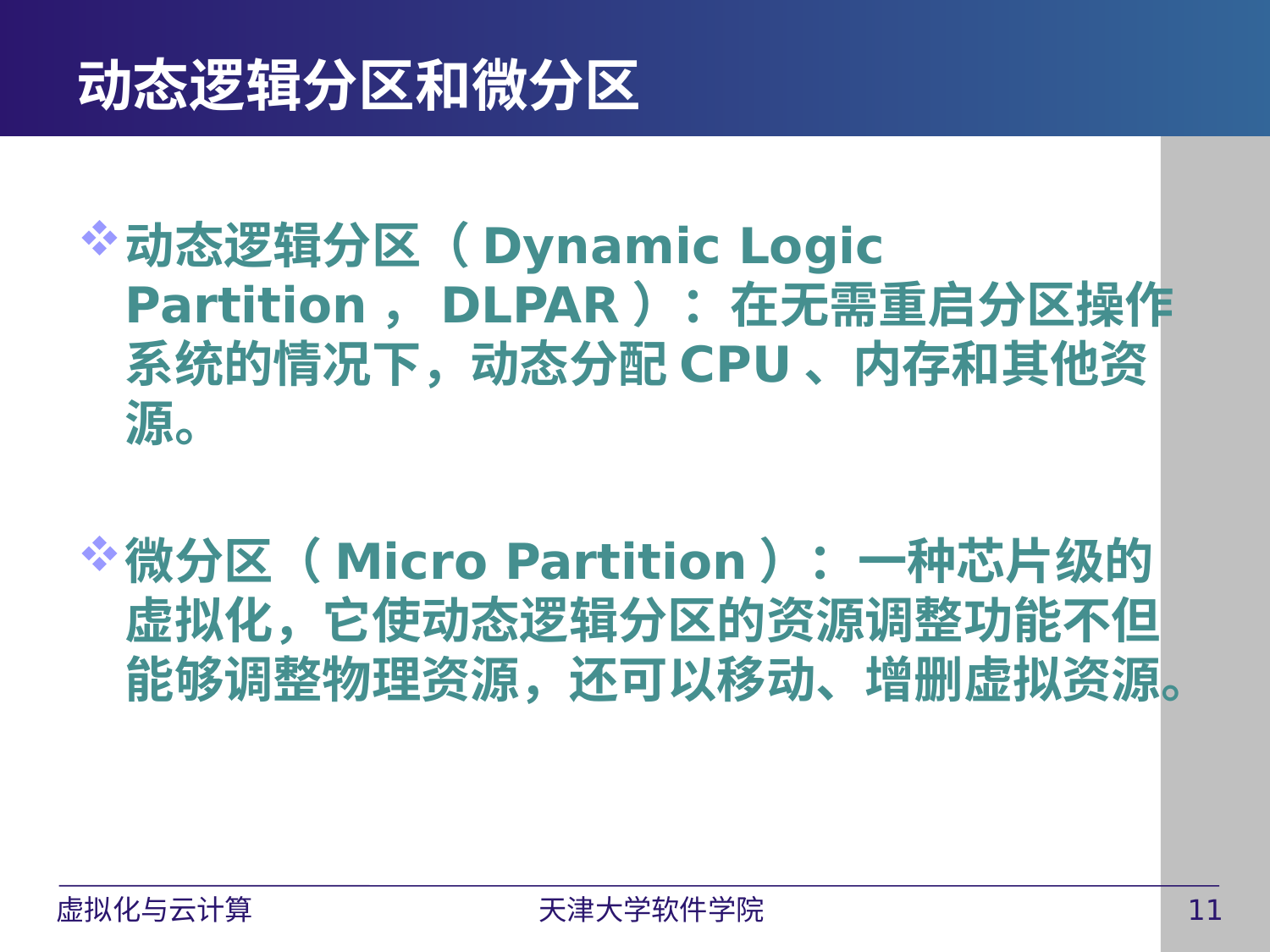

# 动态逻辑分区和微分区
动态逻辑分区（Dynamic Logic Partition，DLPAR）：在无需重启分区操作系统的情况下，动态分配CPU、内存和其他资源。

微分区（Micro Partition）：一种芯片级的虚拟化，它使动态逻辑分区的资源调整功能不但能够调整物理资源，还可以移动、增删虚拟资源。